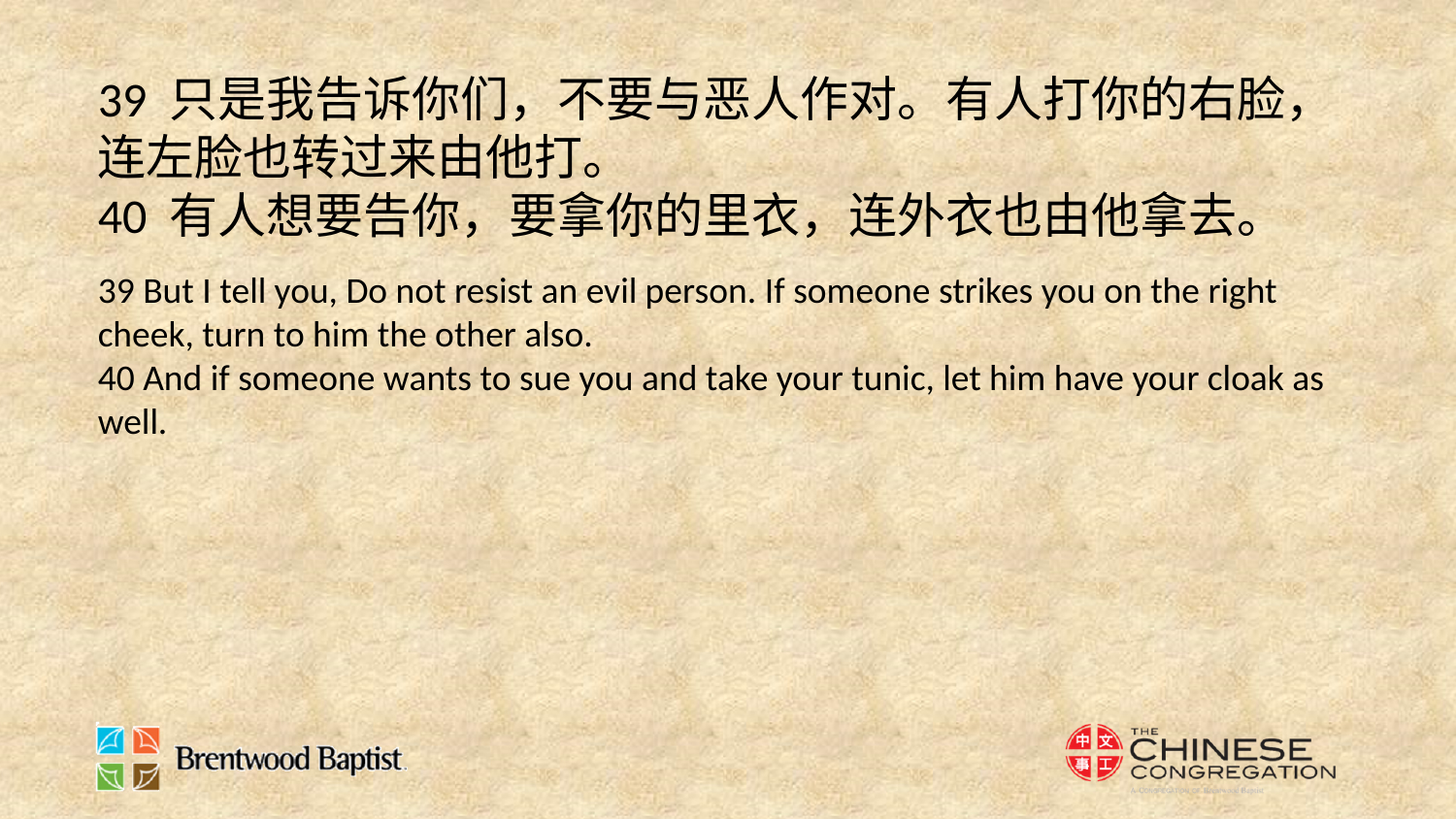

39 只是我告诉你们，不要与恶人作对。有人打你的右脸，连左脸也转过来由他打。
40 有人想要告你，要拿你的里衣，连外衣也由他拿去。

39 But I tell you, Do not resist an evil person. If someone strikes you on the right cheek, turn to him the other also.
40 And if someone wants to sue you and take your tunic, let him have your cloak as well.